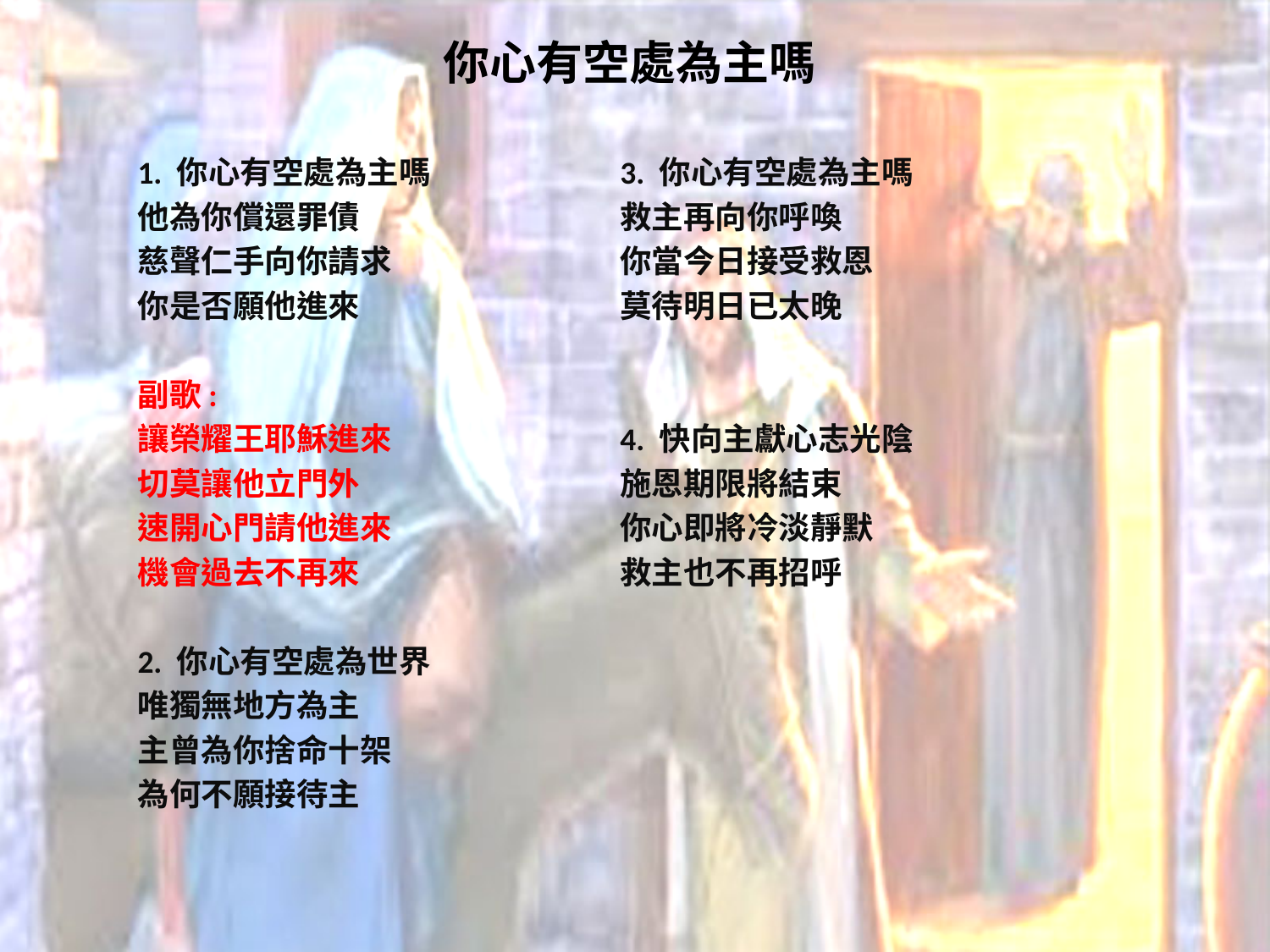

# 你心有空處為主嗎
1. 你心有空處為主嗎
他為你償還罪債
慈聲仁手向你請求
你是否願他進來

副歌:
讓榮耀王耶穌進來
切莫讓他立門外
速開心門請他進來
機會過去不再來

2. 你心有空處為世界
唯獨無地方為主
主曾為你捨命十架
為何不願接待主
3. 你心有空處為主嗎
救主再向你呼喚
你當今日接受救恩
莫待明日已太晚

4. 快向主獻心志光陰
施恩期限將結束
你心即將冷淡靜默
救主也不再招呼